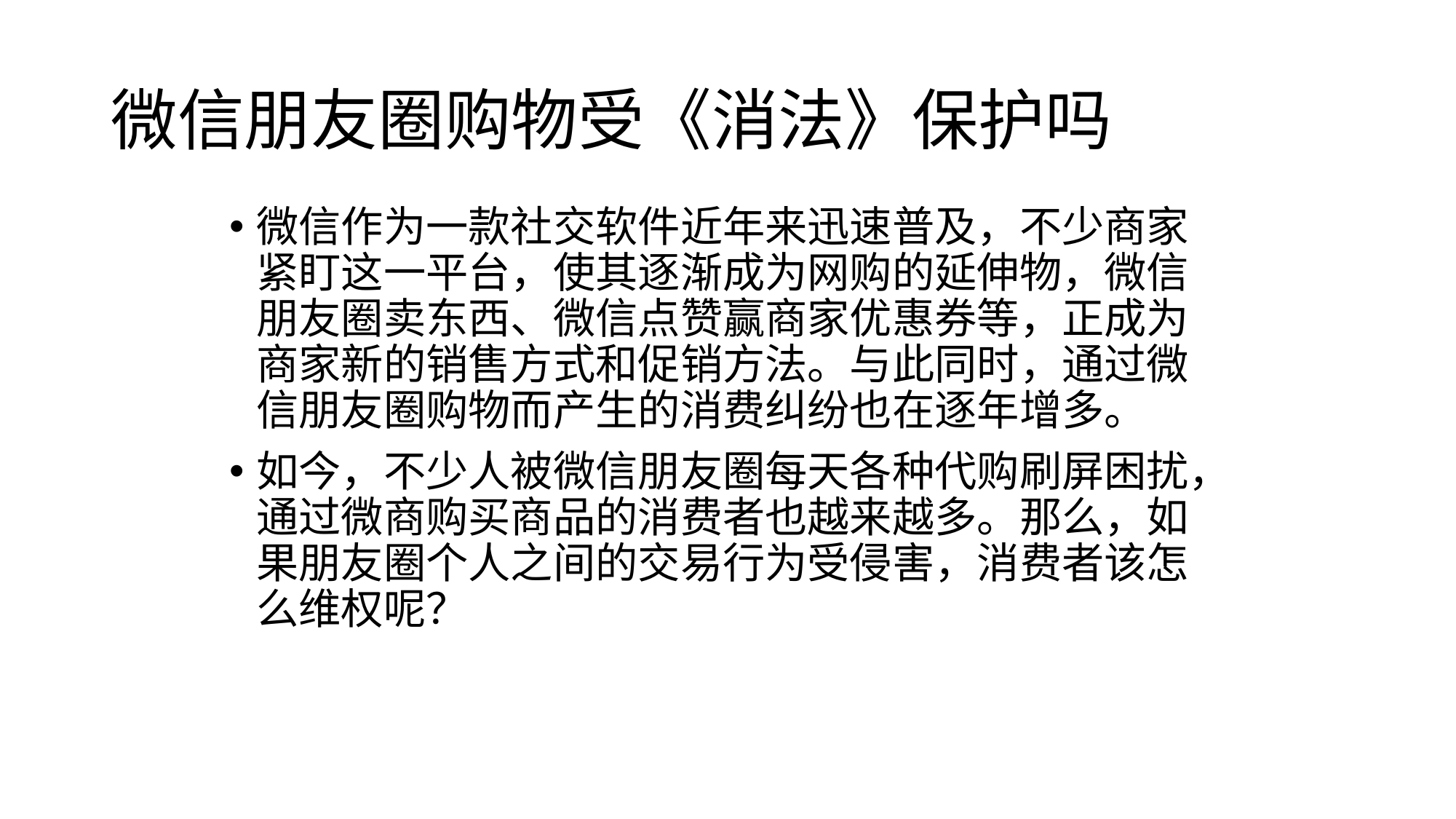

# 微信朋友圈购物受《消法》保护吗
微信作为一款社交软件近年来迅速普及，不少商家紧盯这一平台，使其逐渐成为网购的延伸物，微信朋友圈卖东西、微信点赞赢商家优惠券等，正成为商家新的销售方式和促销方法。与此同时，通过微信朋友圈购物而产生的消费纠纷也在逐年增多。
如今，不少人被微信朋友圈每天各种代购刷屏困扰，通过微商购买商品的消费者也越来越多。那么，如果朋友圈个人之间的交易行为受侵害，消费者该怎么维权呢？